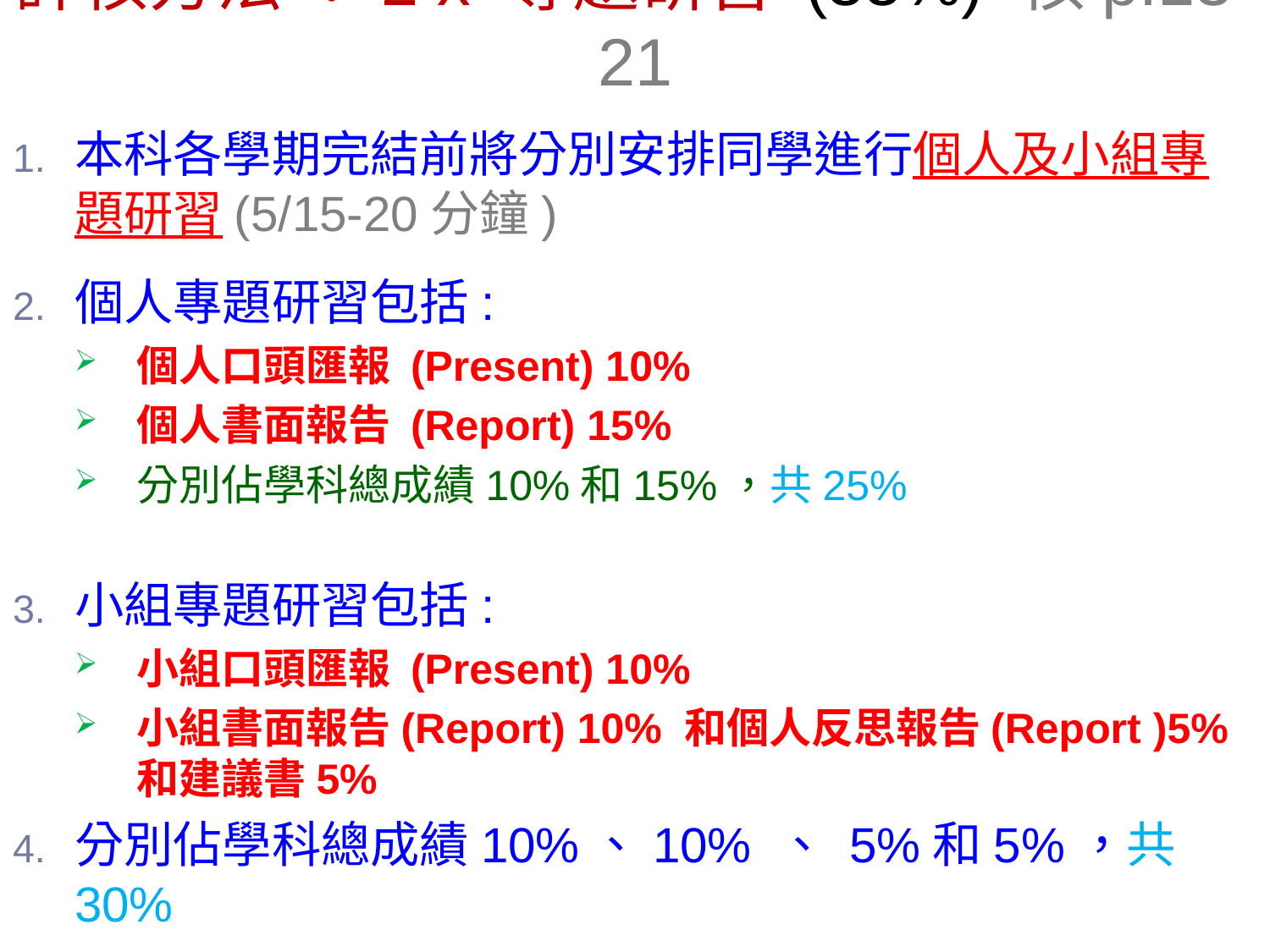

# 評核方法 ：2 x 專題研習 (55%) 核p.13-21
本科各學期完結前將分別安排同學進行個人及小組專題研習(5/15-20分鐘)

個人專題研習包括:
個人口頭匯報 (Present) 10%
個人書面報告 (Report) 15%
分別佔學科總成績10%和15%，共25%

小組專題研習包括:
小組口頭匯報 (Present) 10%
小組書面報告(Report) 10% 和個人反思報告(Report )5%和建議書5%
分別佔學科總成績10%、10% 、 5%和5%，共30%

兩次專題研習共佔學科總成績55%。